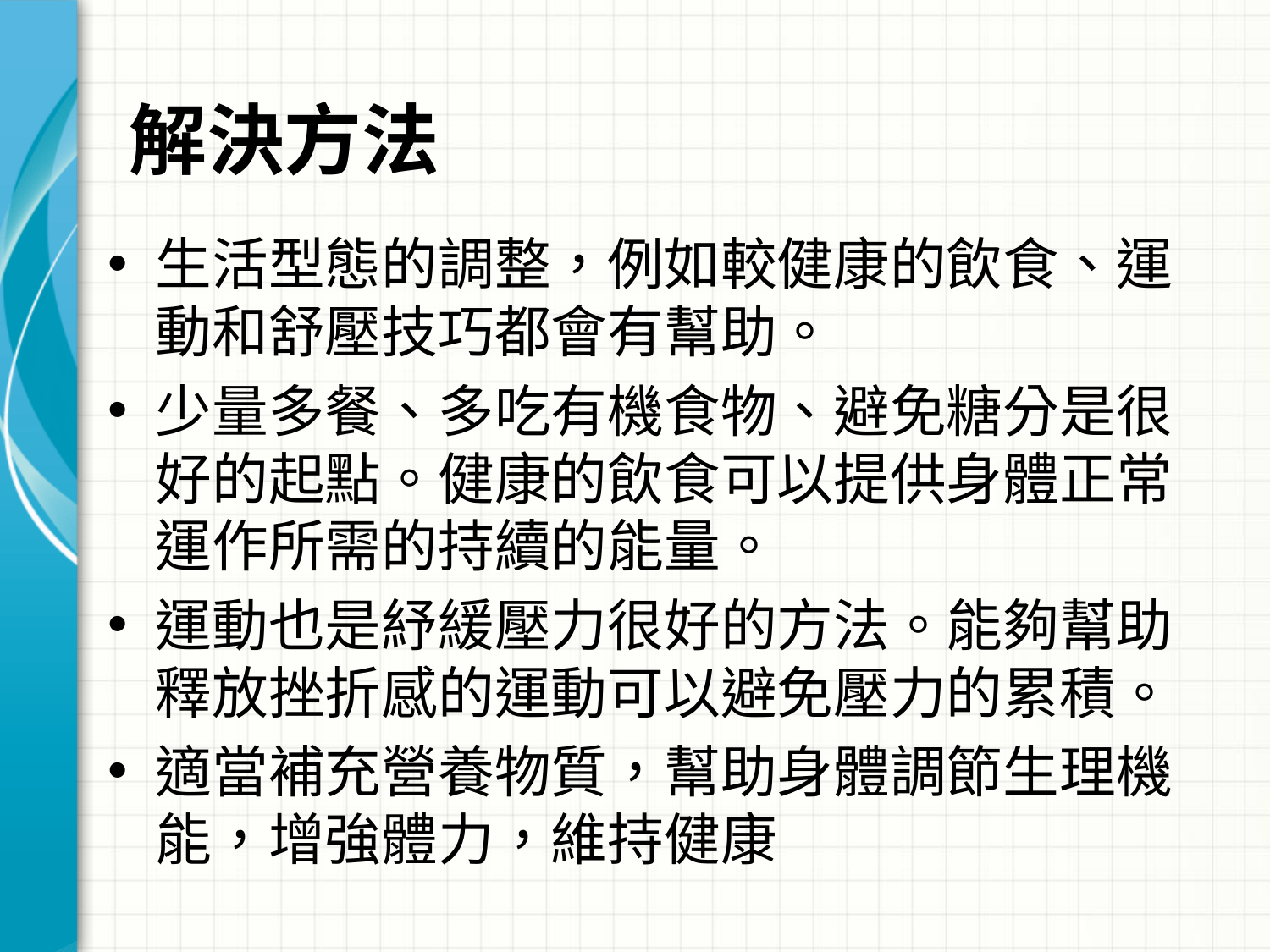

解決方法
生活型態的調整，例如較健康的飲食、運動和舒壓技巧都會有幫助。
少量多餐、多吃有機食物、避免糖分是很好的起點。健康的飲食可以提供身體正常運作所需的持續的能量。
運動也是紓緩壓力很好的方法。能夠幫助釋放挫折感的運動可以避免壓力的累積。
適當補充營養物質，幫助身體調節生理機能，增強體力，維持健康